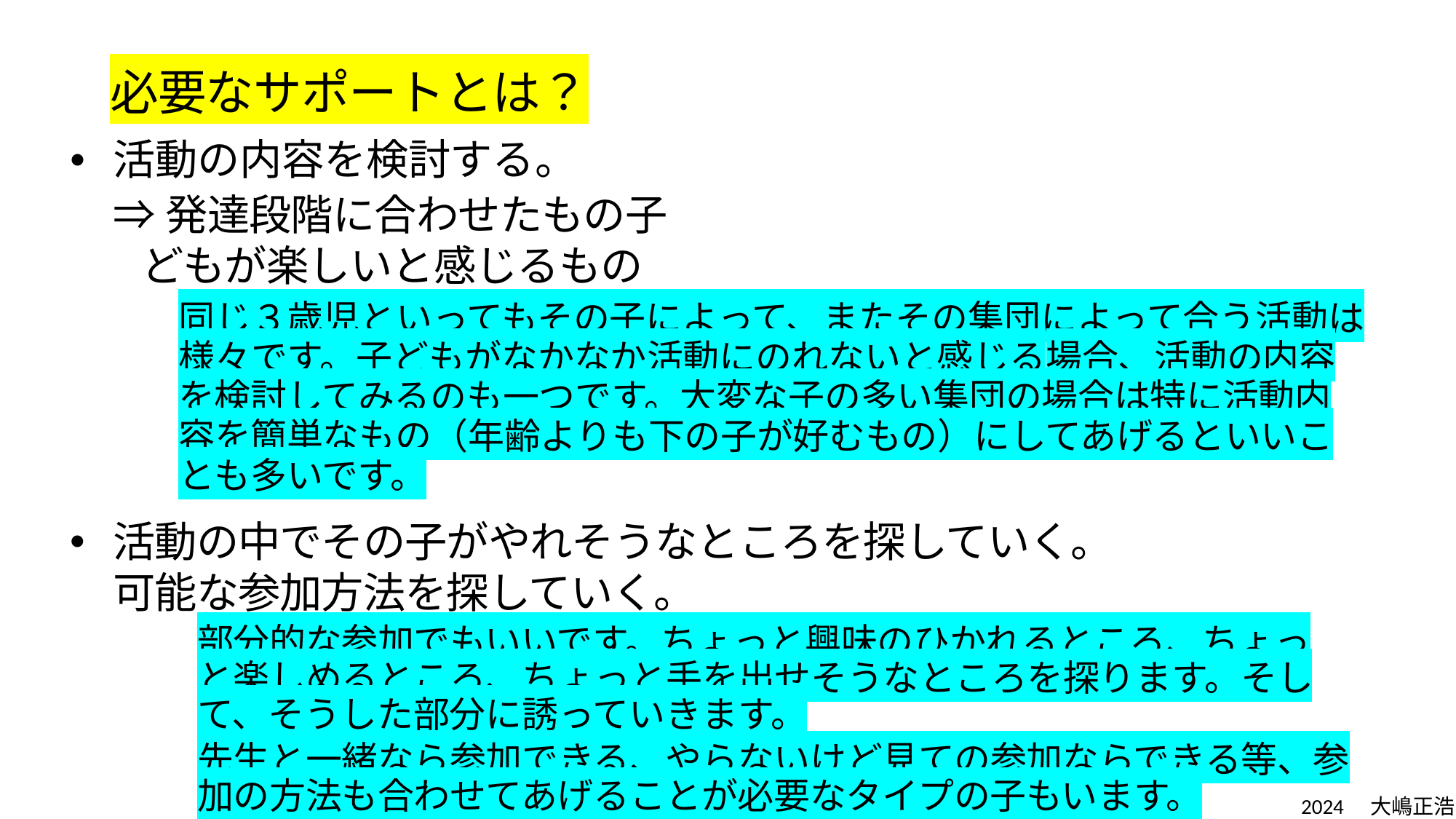

# 必要なサポートとは？
活動の内容を検討する。
⇒発達段階に合わせたもの子どもが楽しいと感じるもの
同じ３歳児といってもその子によって、またその集団によって合う活動は様々です。子どもがなかなか活動にのれないと感じる場合、活動の内容を検討してみるのも一つです。大変な子の多い集団の場合は特に活動内容を簡単なもの（年齢よりも下の子が好むもの）にしてあげるといいことも多いです。
活動の中でその子がやれそうなところを探していく。可能な参加方法を探していく。
部分的な参加でもいいです。ちょっと興味のひかれるところ、ちょっと楽しめるところ、ちょっと手を出せそうなところを探ります。そして、そうした部分に誘っていきます。
先生と一緒なら参加できる、やらないけど見ての参加ならできる等、参加の方法も合わせてあげることが必要なタイプの子もいます。
2024　大嶋正浩